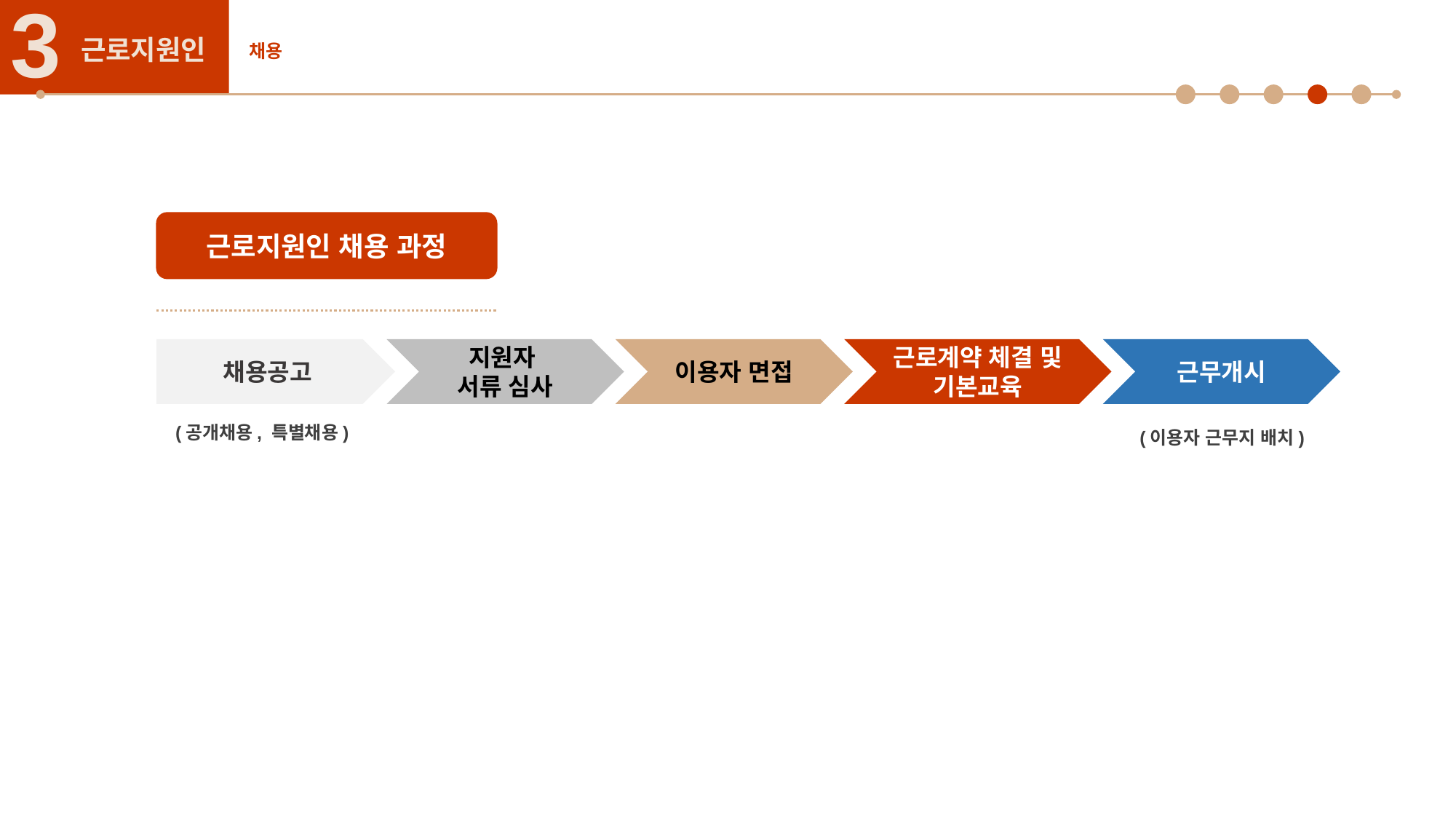

3

근로지원인
 채용

근로지원인 채용 과정
근무개시
(이용자 근무지 배치)
채용공고
(공개채용, 특별채용)
지원자
서류 심사
이용자 면접
근로계약 체결 및 기본교육